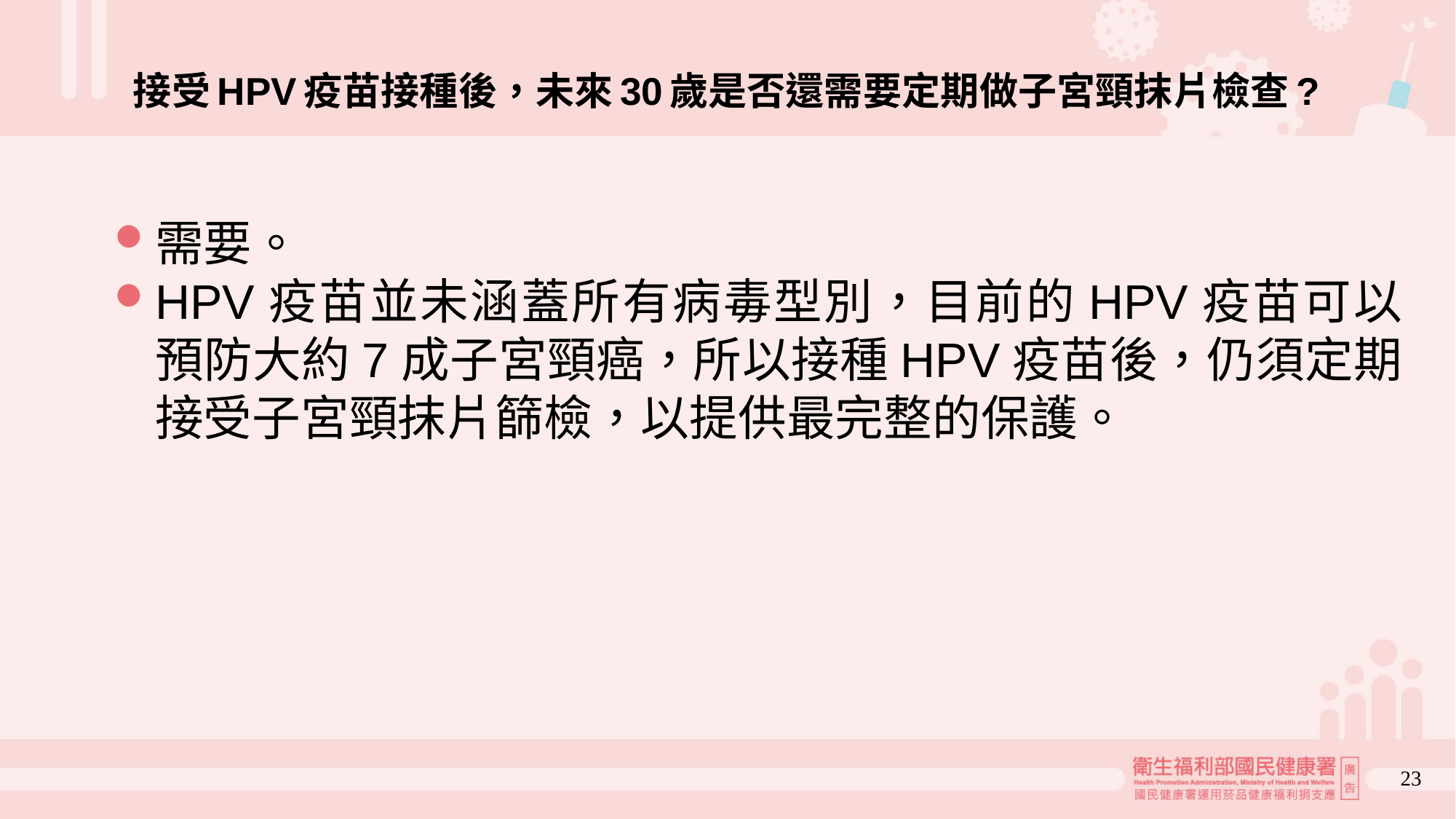

# 接受HPV疫苗接種後，未來30歲是否還需要定期做子宮頸抹片檢查?
需要。
HPV疫苗並未涵蓋所有病毒型別，目前的HPV疫苗可以預防大約7成子宮頸癌，所以接種HPV疫苗後，仍須定期接受子宮頸抹片篩檢，以提供最完整的保護。
23